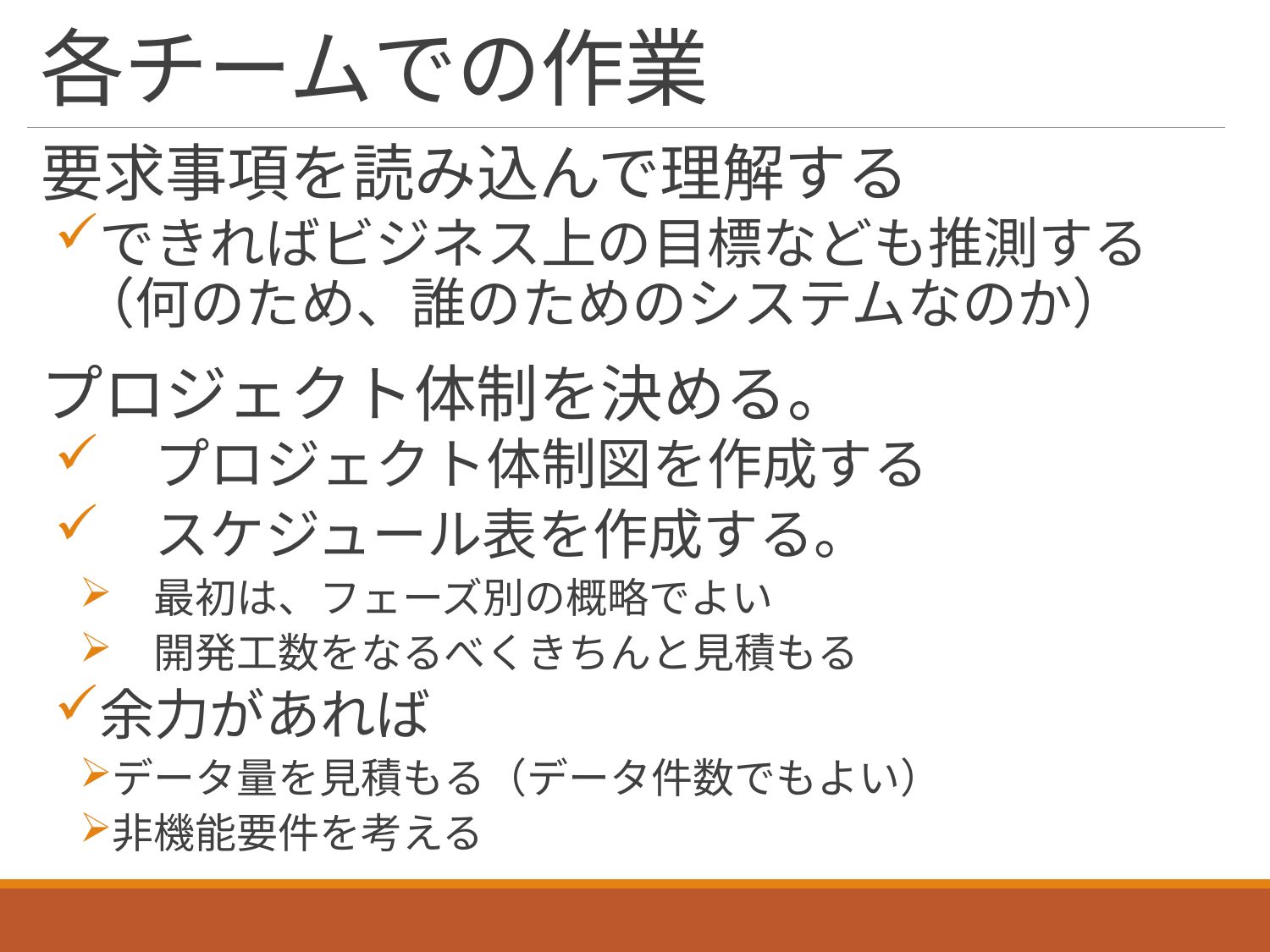

# 各チームでの作業
要求事項を読み込んで理解する
できればビジネス上の目標なども推測する（何のため、誰のためのシステムなのか）
プロジェクト体制を決める。
　プロジェクト体制図を作成する
　スケジュール表を作成する。
　最初は、フェーズ別の概略でよい
　開発工数をなるべくきちんと見積もる
余力があれば
データ量を見積もる（データ件数でもよい）
非機能要件を考える